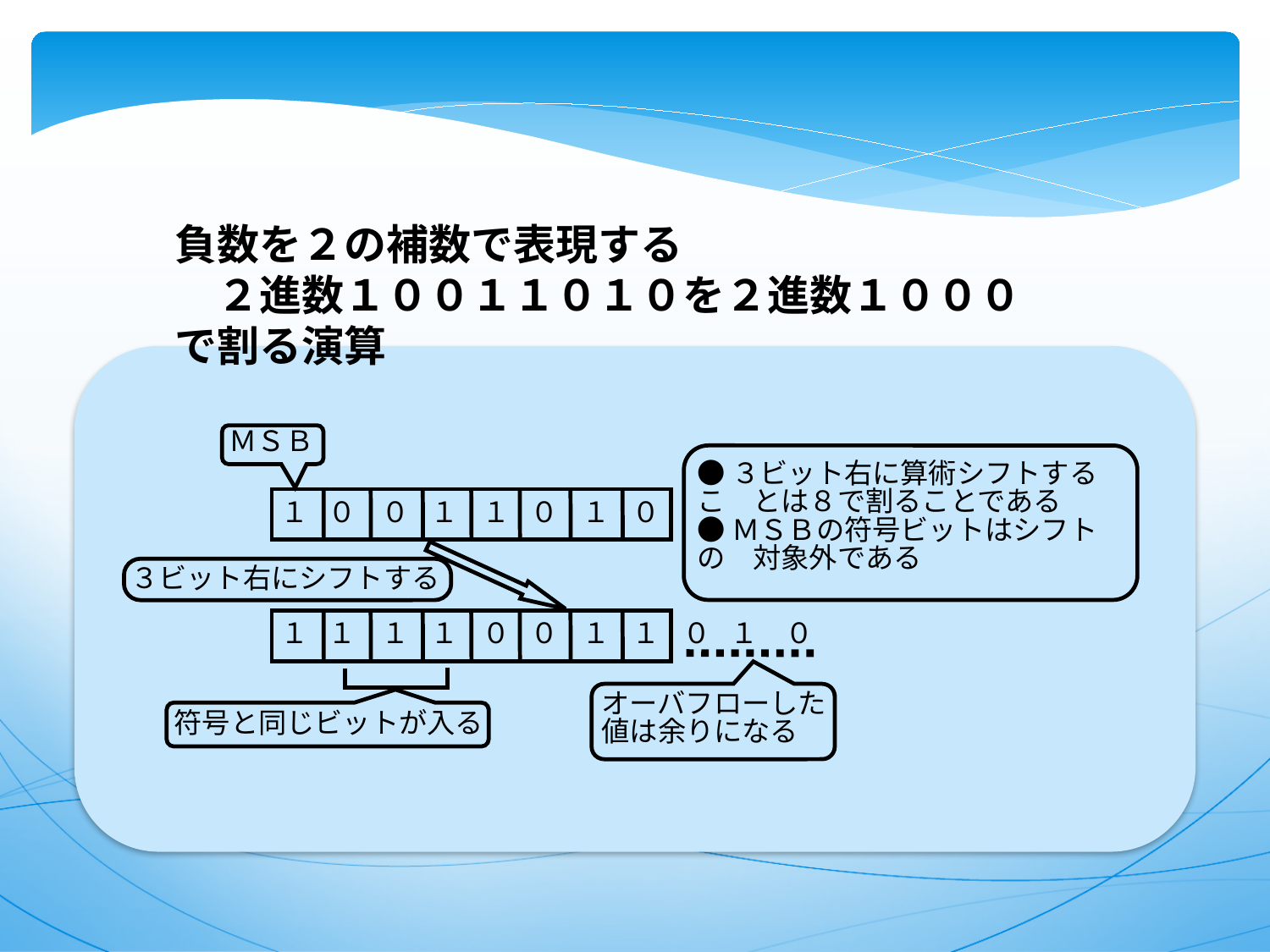

負数を２の補数で表現する
　２進数１００１１０１０を２進数１０００で割る演算

ＭＳＢ

●３ビット右に算術シフトするこ　とは８で割ることである
●ＭＳＢの符号ビットはシフトの　対象外である

１
０
０
１
１
０
１
０

３ビット右にシフトする

１
１
１
１
０
０
１
１
０
１
０

オーバフローした
値は余りになる

符号と同じビットが入る